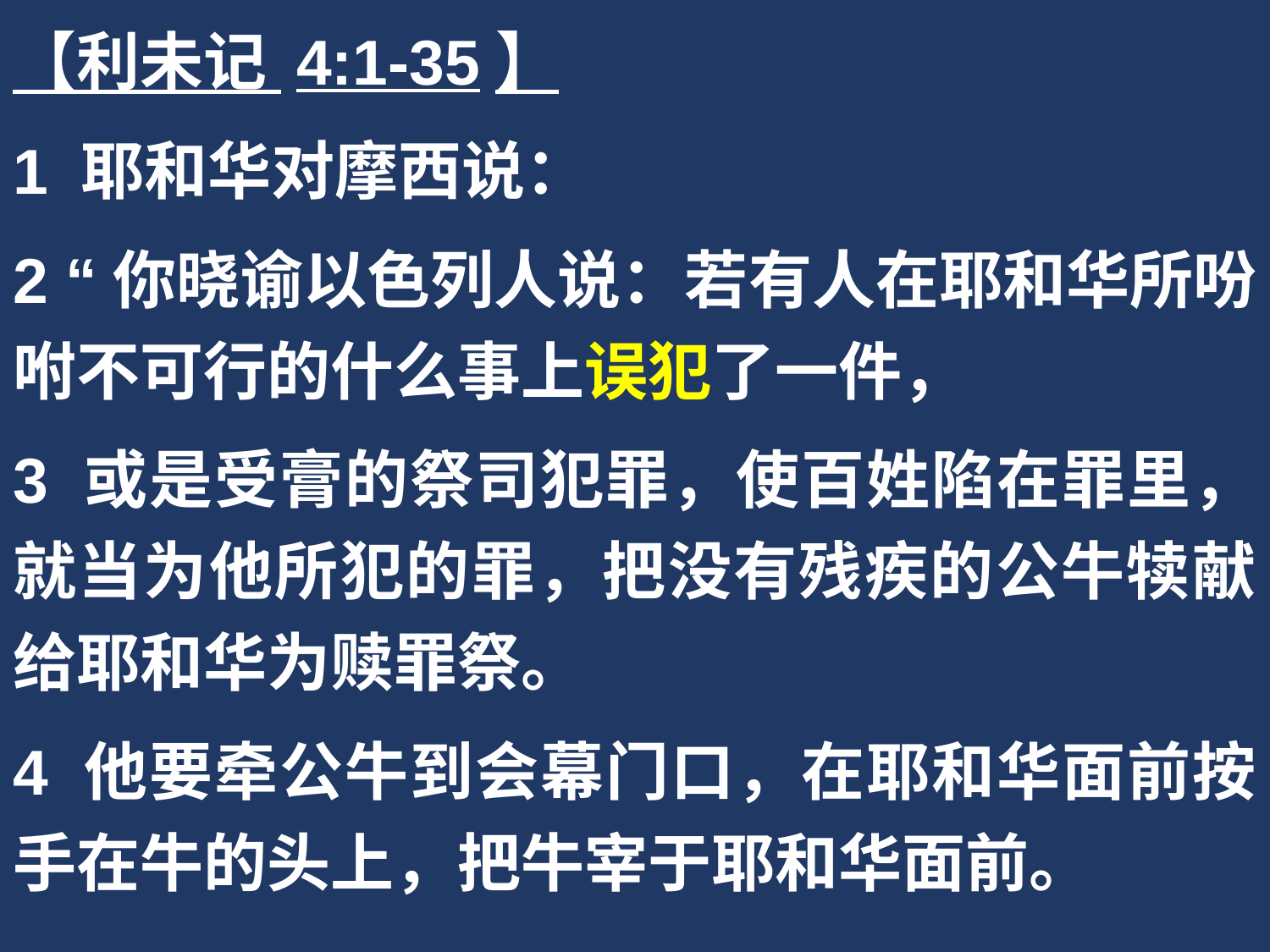

【利未记 4:1-35】
1 耶和华对摩西说：
2 “你晓谕以色列人说：若有人在耶和华所吩咐不可行的什么事上误犯了一件，
3 或是受膏的祭司犯罪，使百姓陷在罪里，就当为他所犯的罪，把没有残疾的公牛犊献给耶和华为赎罪祭。
4 他要牵公牛到会幕门口，在耶和华面前按手在牛的头上，把牛宰于耶和华面前。